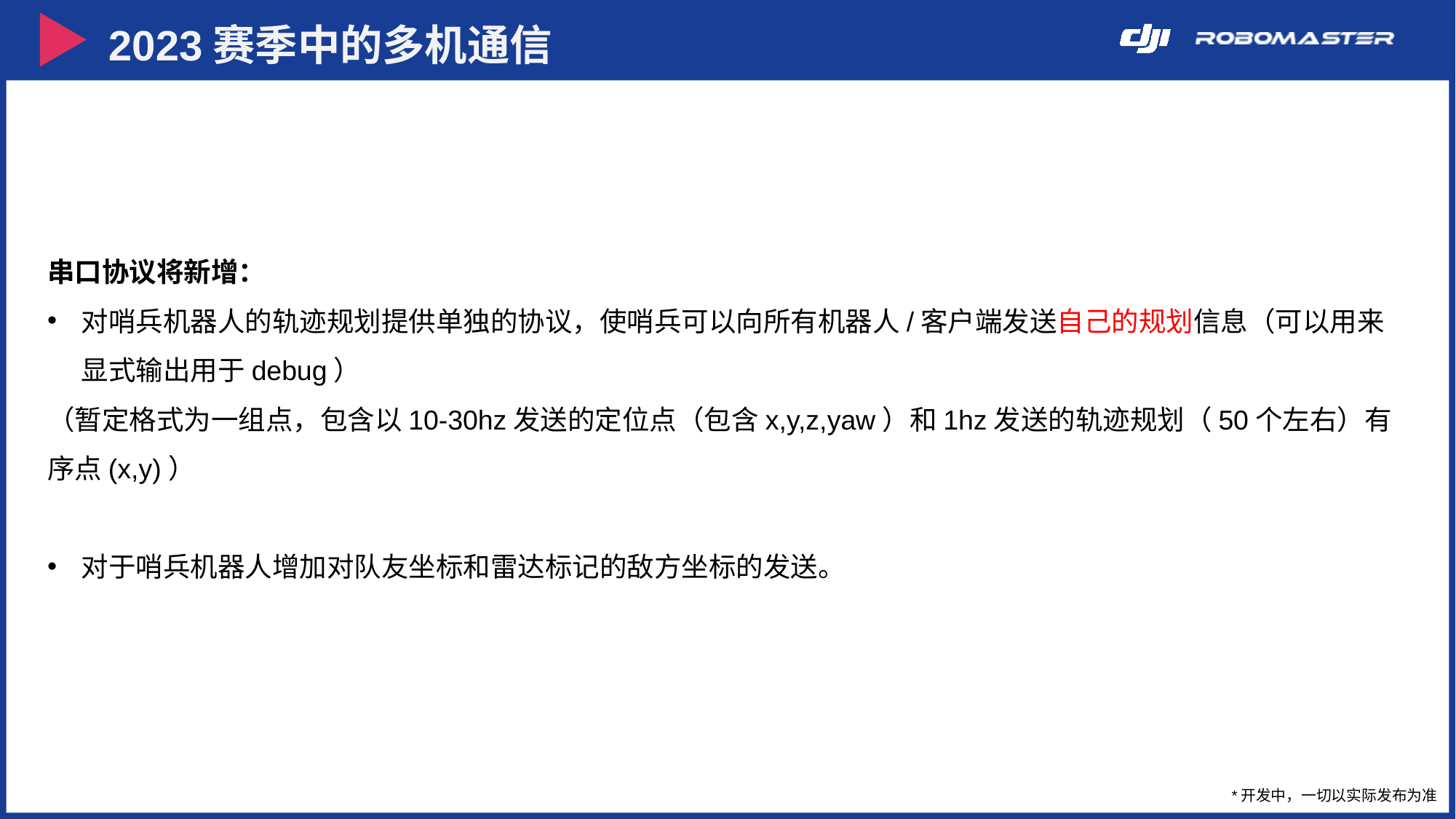

2023赛季中的多机通信
串口协议将新增：
对哨兵机器人的轨迹规划提供单独的协议，使哨兵可以向所有机器人/客户端发送自己的规划信息（可以用来显式输出用于debug）
（暂定格式为一组点，包含以10-30hz发送的定位点（包含x,y,z,yaw）和1hz发送的轨迹规划（50个左右）有序点(x,y)）

对于哨兵机器人增加对队友坐标和雷达标记的敌方坐标的发送。

*开发中，一切以实际发布为准